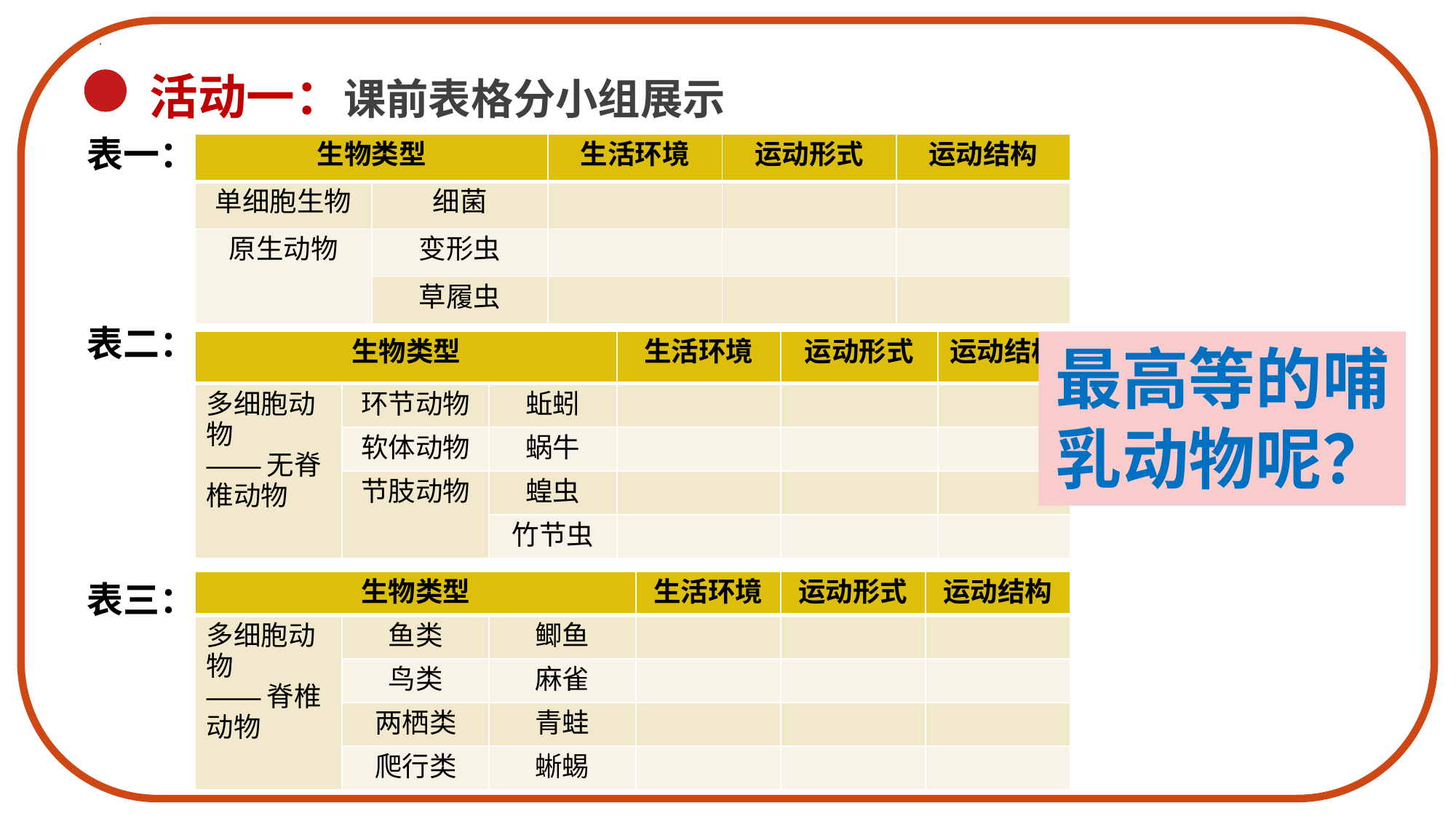

24
# 活动一：课前表格分小组展示
表一：
| 生物类型 |  | 生活环境 | 运动形式 | 运动结构 |
| --- | --- | --- | --- | --- |
| 单细胞生物 | 细菌 |  |  |  |
| 原生动物 | 变形虫 |  |  |  |
|  | 草履虫 |  |  |  |
表二：
| 生物类型 |  |  | 生活环境 | 运动形式 | 运动结构 |
| --- | --- | --- | --- | --- | --- |
| 多细胞动物 ——无脊椎动物 | 环节动物 | 蚯蚓 |  |  |  |
|  | 软体动物 | 蜗牛 |  |  |  |
|  | 节肢动物 | 蝗虫 |  |  |  |
|  |  | 竹节虫 |  |  |  |
最高等的哺乳动物呢？
表三：
| 生物类型 |  |  | 生活环境 | 运动形式 | 运动结构 |
| --- | --- | --- | --- | --- | --- |
| 多细胞动物 ——脊椎动物 | 鱼类 | 鲫鱼 |  |  |  |
|  | 鸟类 | 麻雀 |  |  |  |
|  | 两栖类 | 青蛙 |  |  |  |
|  | 爬行类 | 蜥蜴 |  |  |  |